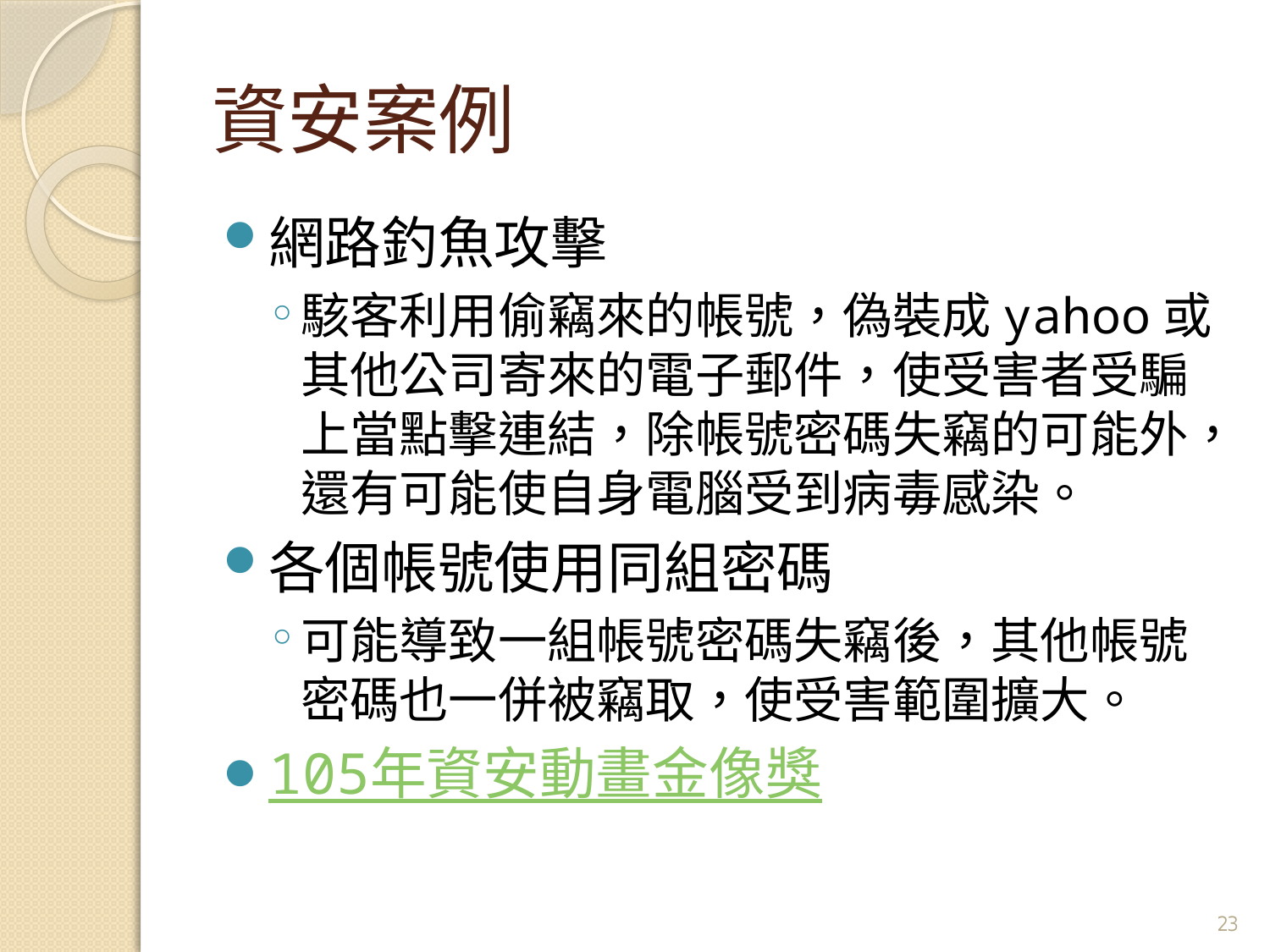

# 資安案例
網路釣魚攻擊
駭客利用偷竊來的帳號，偽裝成yahoo或其他公司寄來的電子郵件，使受害者受騙上當點擊連結，除帳號密碼失竊的可能外，還有可能使自身電腦受到病毒感染。
各個帳號使用同組密碼
可能導致一組帳號密碼失竊後，其他帳號密碼也一併被竊取，使受害範圍擴大。
105年資安動畫金像獎
23